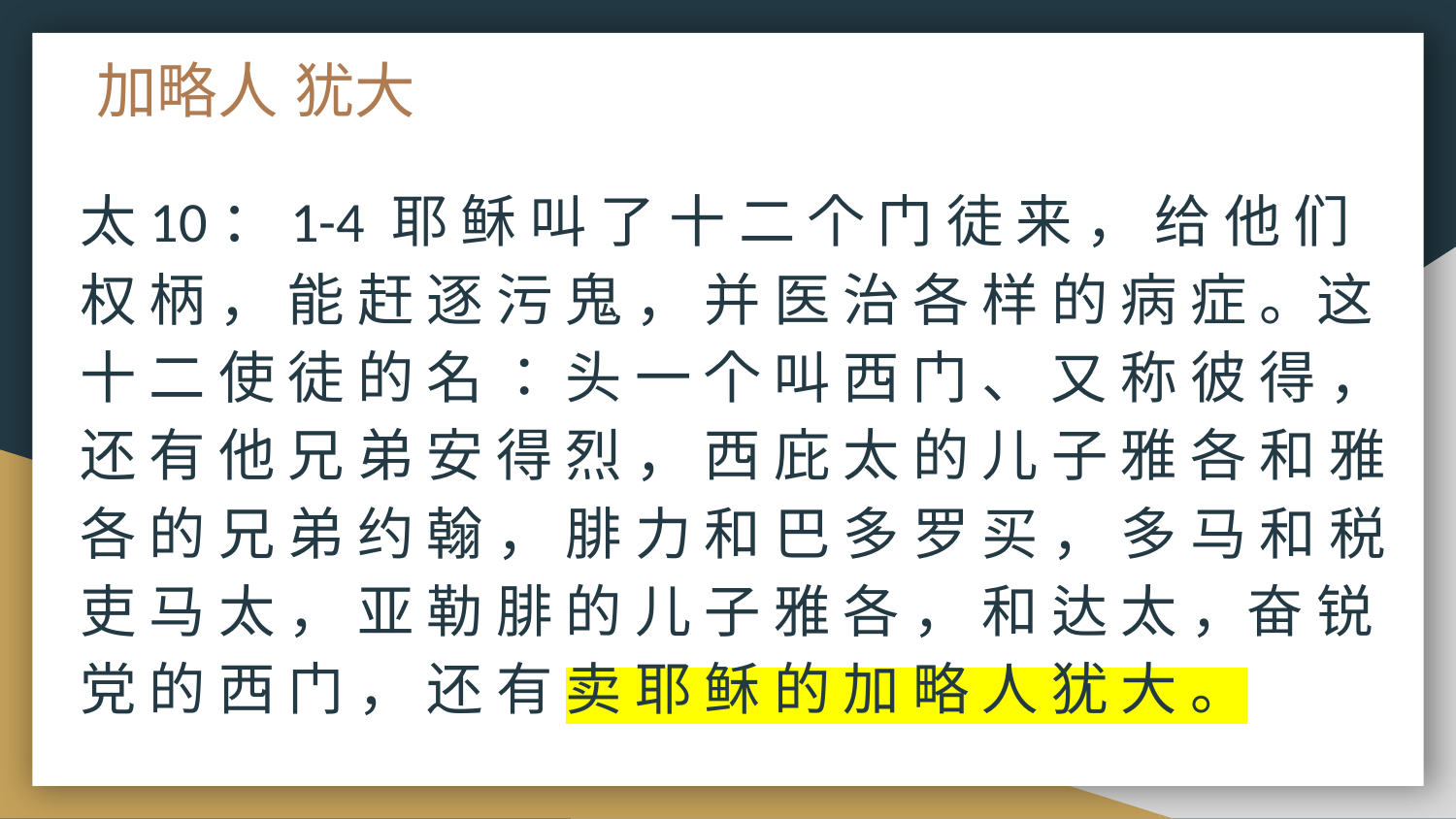

# 加略人 犹大
太10：1-4 耶 稣 叫 了 十 二 个 门 徒 来 ， 给 他 们 权 柄 ， 能 赶 逐 污 鬼 ， 并 医 治 各 样 的 病 症 。这 十 二 使 徒 的 名 ： 头 一 个 叫 西 门 、 又 称 彼 得 ， 还 有 他 兄 弟 安 得 烈 ， 西 庇 太 的 儿 子 雅 各 和 雅 各 的 兄 弟 约 翰 ， 腓 力 和 巴 多 罗 买 ， 多 马 和 税 吏 马 太 ， 亚 勒 腓 的 儿 子 雅 各 ， 和 达 太 ，奋 锐 党 的 西 门 ， 还 有 卖 耶 稣 的 加 略 人 犹 大 。